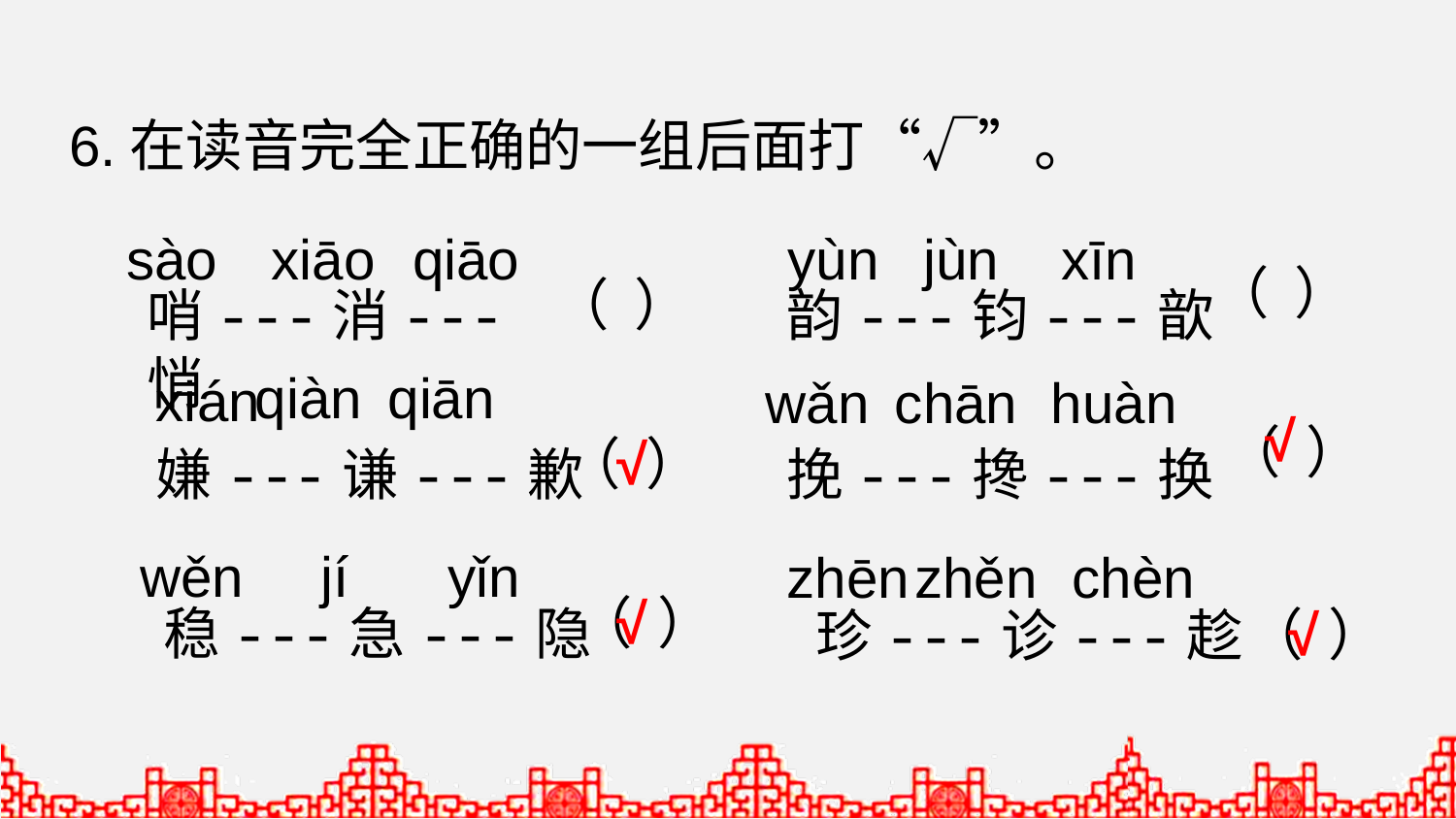

6.在读音完全正确的一组后面打“√”。
sào
xiāo
qiāo
yùn
jùn
xīn
（  ）
（  ）
哨---消---悄
韵---钧---歆
qiàn
qiān
xián
wǎn
chān
huàn
√
（  ）
（  ）
√
嫌---谦---歉
挽---搀---换
wěn
jí
yǐn
zhēn
zhěn
chèn
（  ）
√
稳---急---隐
（  ）
√
珍---诊---趁